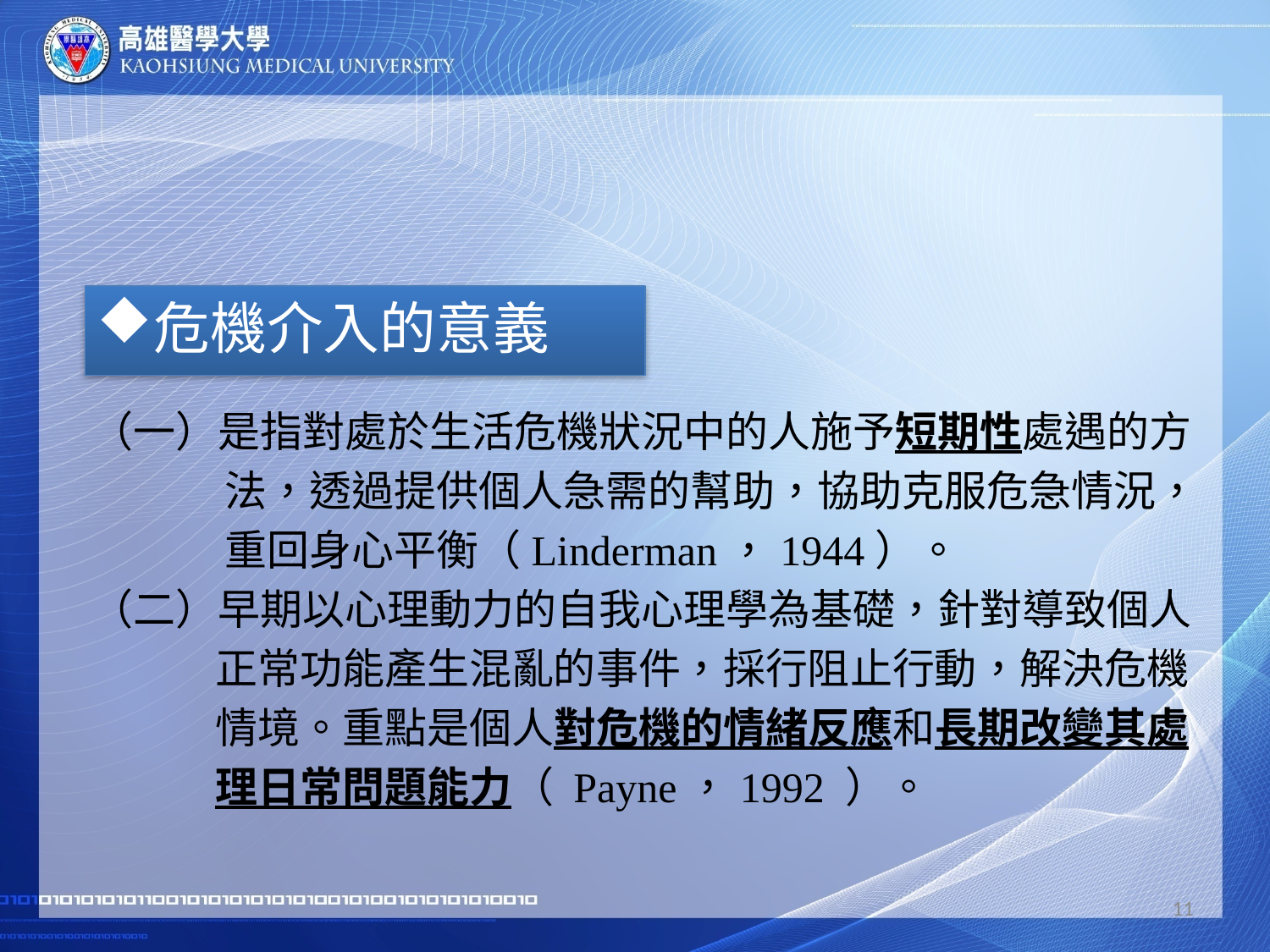

#

（一）是指對處於生活危機狀況中的人施予短期性處遇的方
             法，透過提供個人急需的幫助，協助克服危急情況，
             重回身心平衡（Linderman，1944）。
（二）早期以心理動力的自我心理學為基礎，針對導致個人
            正常功能產生混亂的事件，採行阻止行動，解決危機
            情境。重點是個人對危機的情緒反應和長期改變其處
            理日常問題能力（ Payne，1992 ）。
危機介入的意義
11